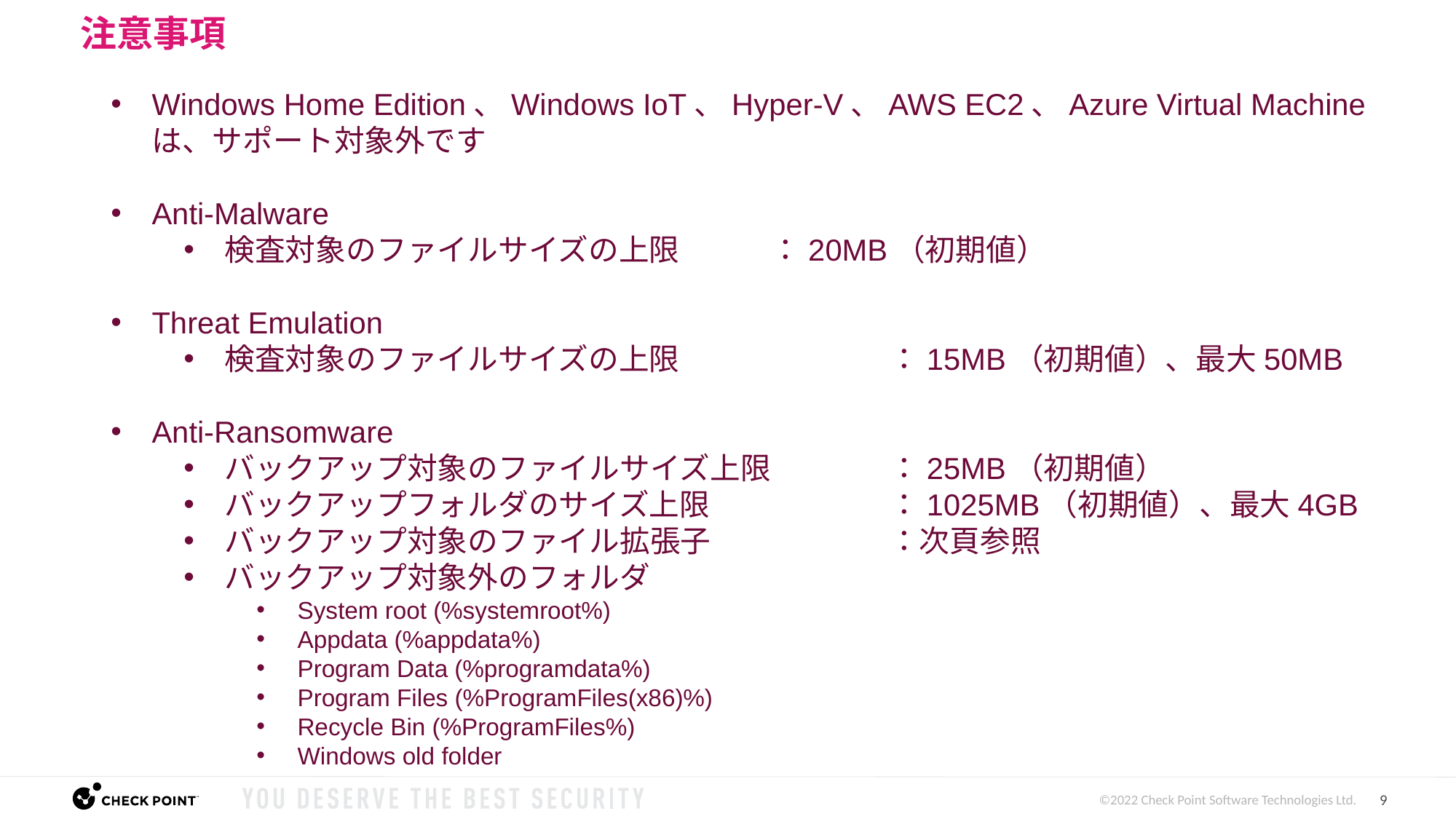

# 注意事項
Windows Home Edition、Windows IoT、Hyper-V、AWS EC2、Azure Virtual Machine は、サポート対象外です

Anti-Malware
検査対象のファイルサイズの上限	：20MB（初期値）

Threat Emulation
検査対象のファイルサイズの上限	：15MB（初期値）、最大50MB

Anti-Ransomware
バックアップ対象のファイルサイズ上限	：25MB（初期値）
バックアップフォルダのサイズ上限	：1025MB（初期値）、最大4GB
バックアップ対象のファイル拡張子	：次頁参照
バックアップ対象外のフォルダ
System root (%systemroot%)
Appdata (%appdata%)
Program Data (%programdata%)
Program Files (%ProgramFiles(x86)%)
Recycle Bin (%ProgramFiles%)
Windows old folder